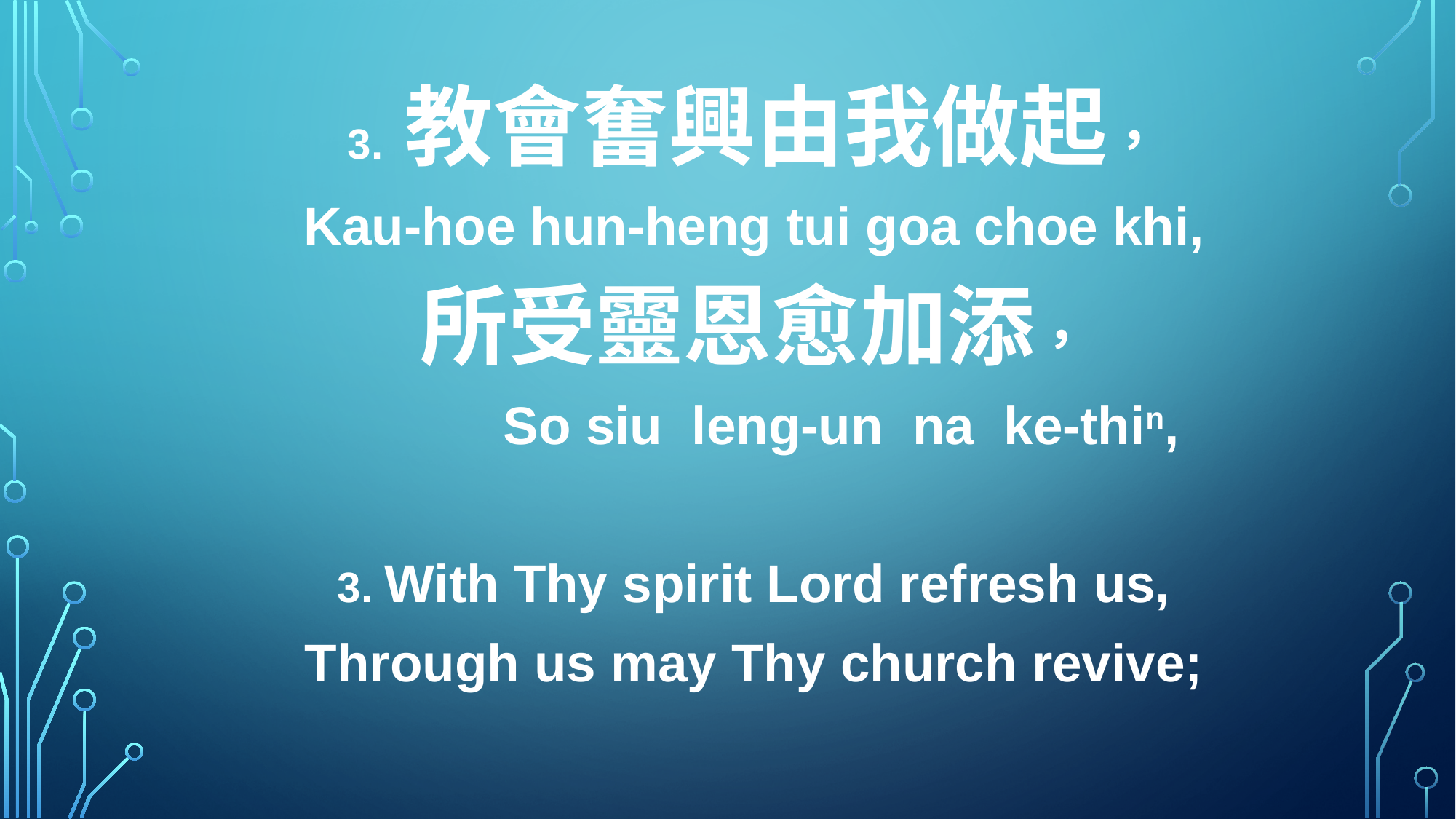

3. 教會奮興由我做起，
Kau-hoe hun-heng tui goa choe khi,
所受靈恩愈加添，
                       So siu  leng-un  na  ke-thin,

3. With Thy spirit Lord refresh us,
Through us may Thy church revive;